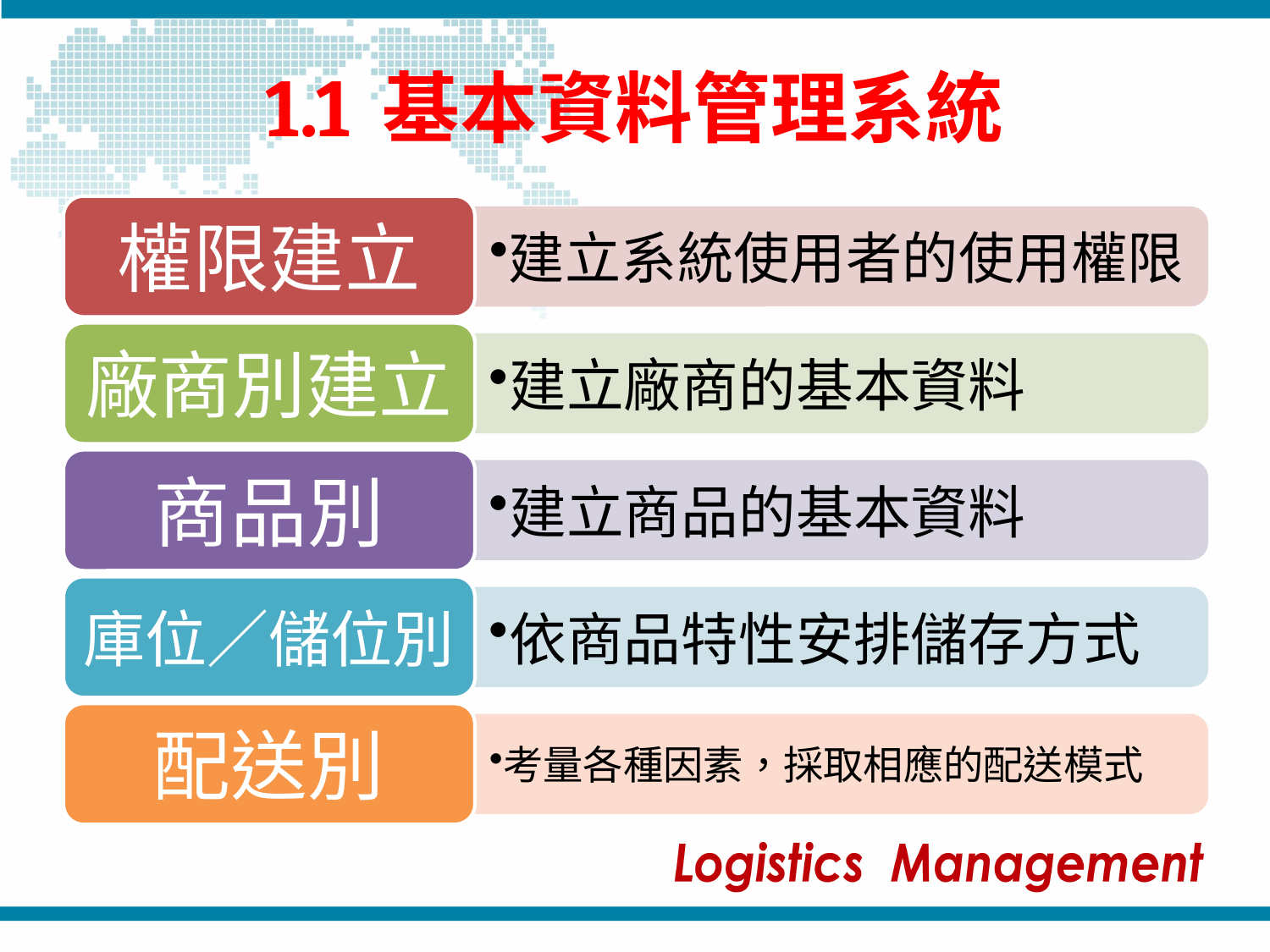

# 1.1 基本資料管理系統
權限建立
建立系統使用者的使用權限
廠商別建立
建立廠商的基本資料
商品別
建立商品的基本資料
庫位／儲位別
依商品特性安排儲存方式
配送別
考量各種因素，採取相應的配送模式